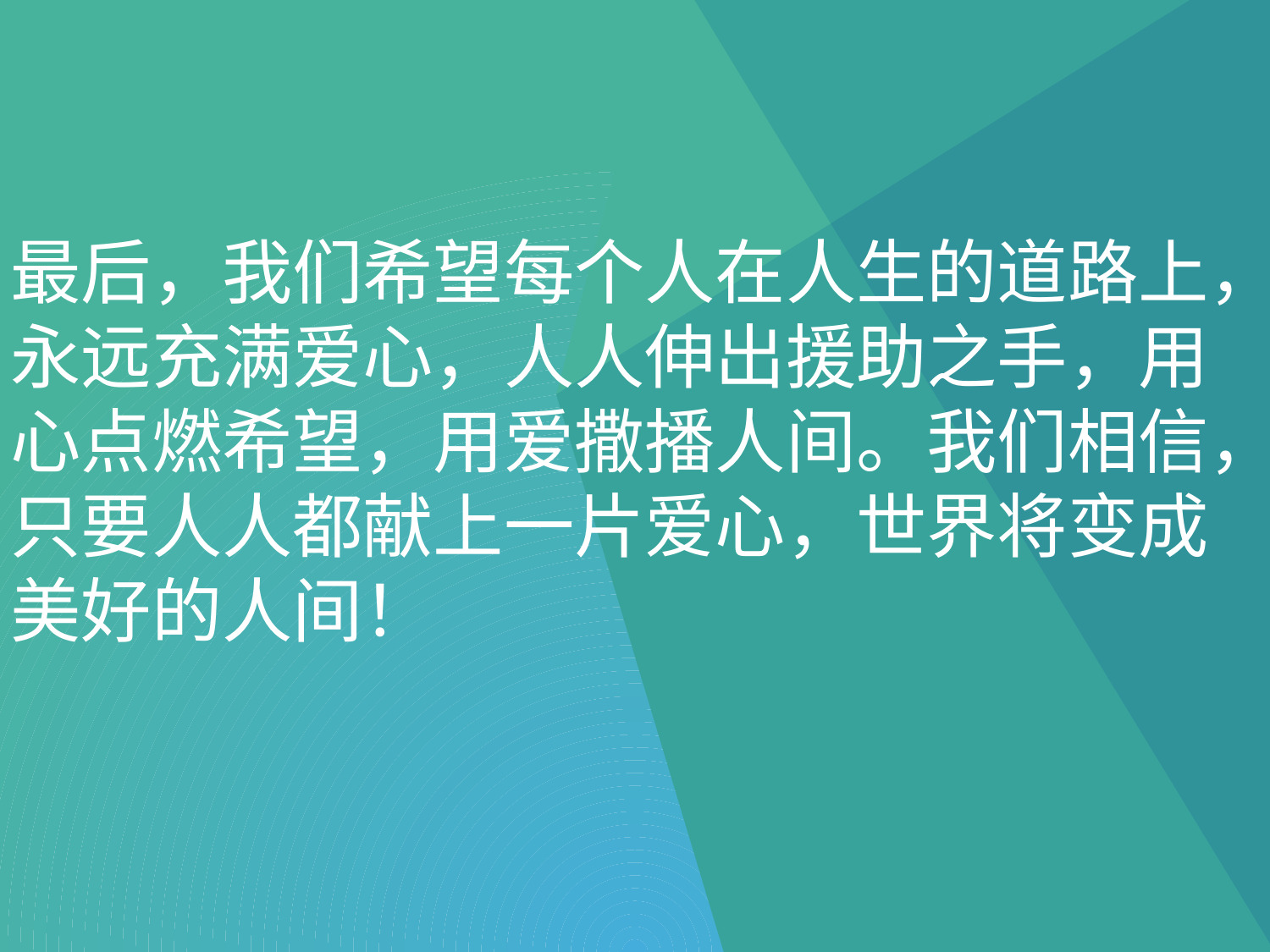

最后，我们希望每个人在人生的道路上，永远充满爱心，人人伸出援助之手，用心点燃希望，用爱撒播人间。我们相信，只要人人都献上一片爱心，世界将变成美好的人间！